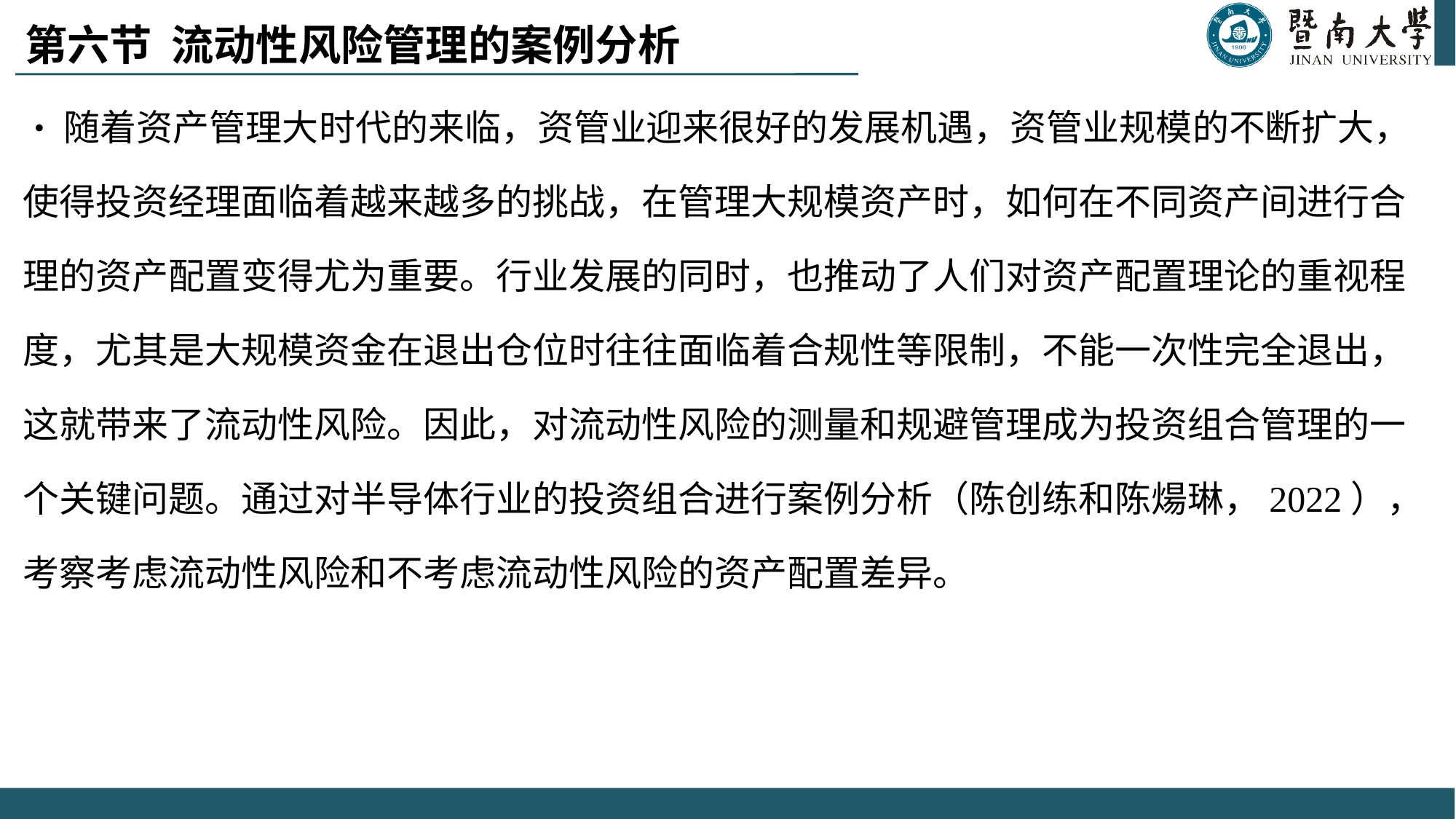

# 第六节  流动性风险管理的案例分析

•随着资产管理大时代的来临，资管业迎来很好的发展机遇，资管业规模的不断扩大，使得投资经理面临着越来越多的挑战，在管理大规模资产时，如何在不同资产间进行合理的资产配置变得尤为重要。行业发展的同时，也推动了人们对资产配置理论的重视程度，尤其是大规模资金在退出仓位时往往面临着合规性等限制，不能一次性完全退出，这就带来了流动性风险。因此，对流动性风险的测量和规避管理成为投资组合管理的一个关键问题。通过对半导体行业的投资组合进行案例分析（陈创练和陈煬琳，2022），考察考虑流动性风险和不考虑流动性风险的资产配置差异。